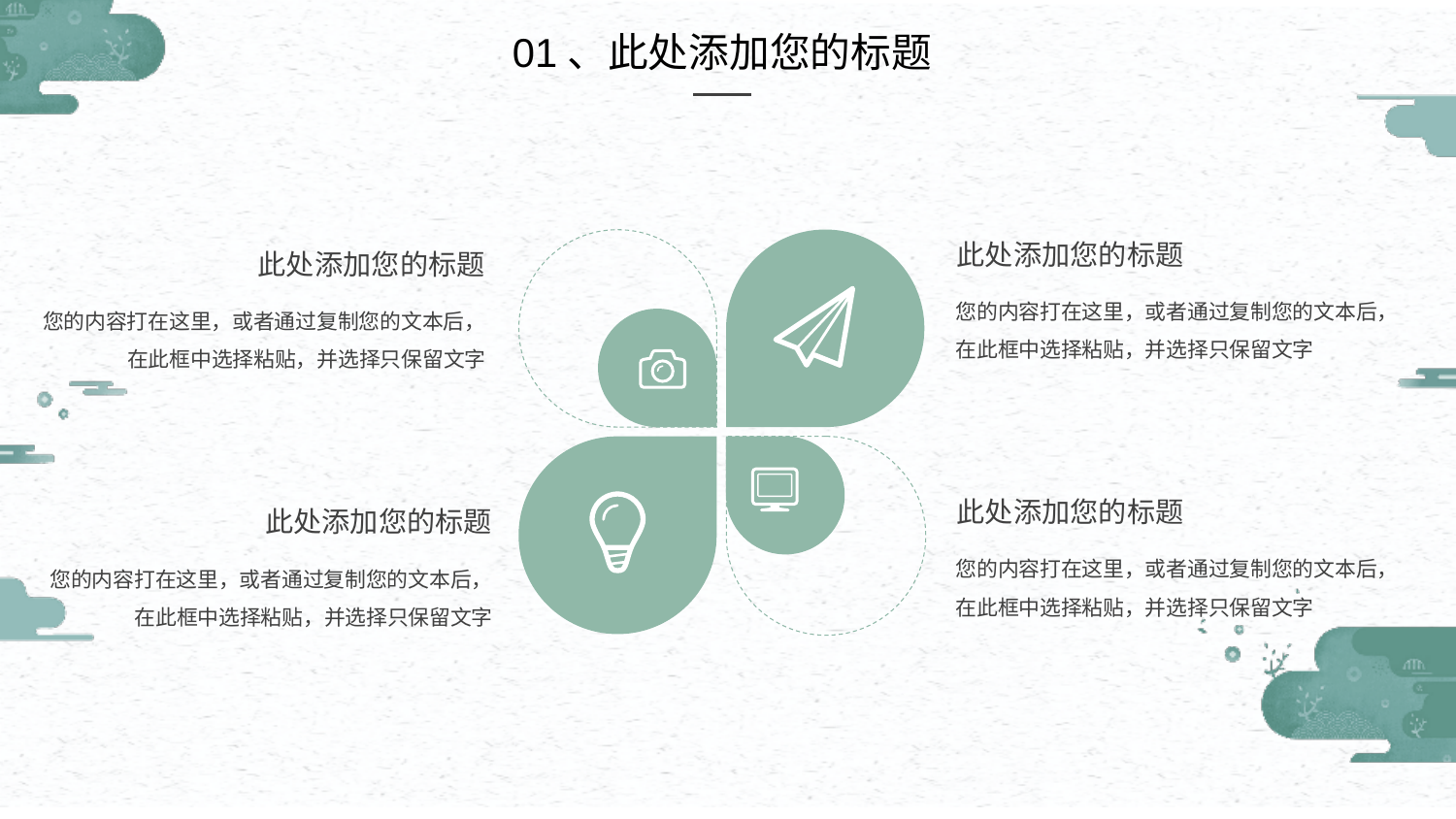

01、此处添加您的标题

此处添加您的标题
此处添加您的标题
您的内容打在这里，或者通过复制您的文本后，在此框中选择粘贴，并选择只保留文字

您的内容打在这里，或者通过复制您的文本后，在此框中选择粘贴，并选择只保留文字

此处添加您的标题

此处添加您的标题
您的内容打在这里，或者通过复制您的文本后，在此框中选择粘贴，并选择只保留文字
您的内容打在这里，或者通过复制您的文本后，在此框中选择粘贴，并选择只保留文字